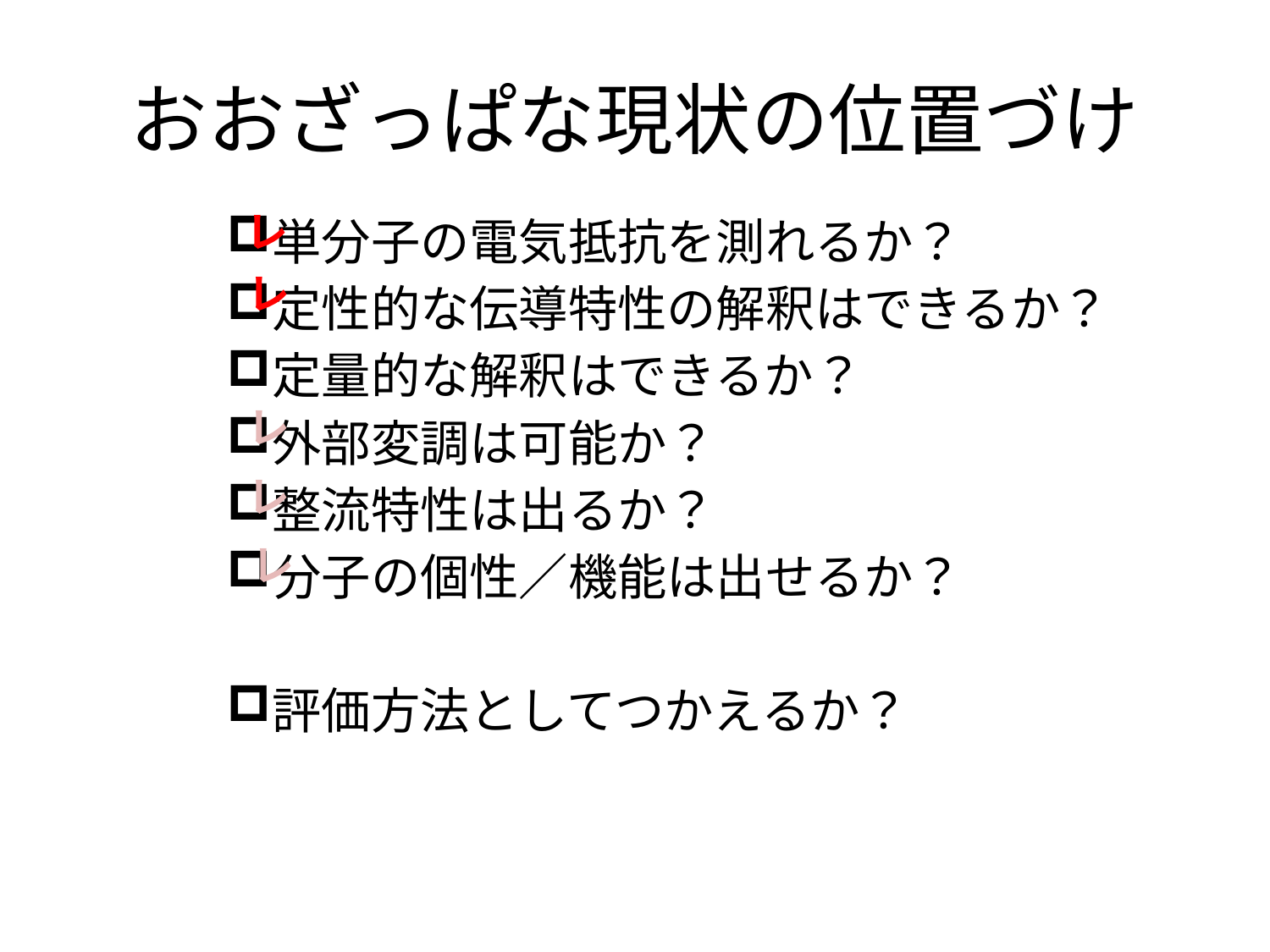

# おおざっぱな現状の位置づけ
単分子の電気抵抗を測れるか？
定性的な伝導特性の解釈はできるか？
定量的な解釈はできるか？
外部変調は可能か？
整流特性は出るか？
分子の個性／機能は出せるか？

評価方法としてつかえるか？
レ
レ
レ
レ
レ